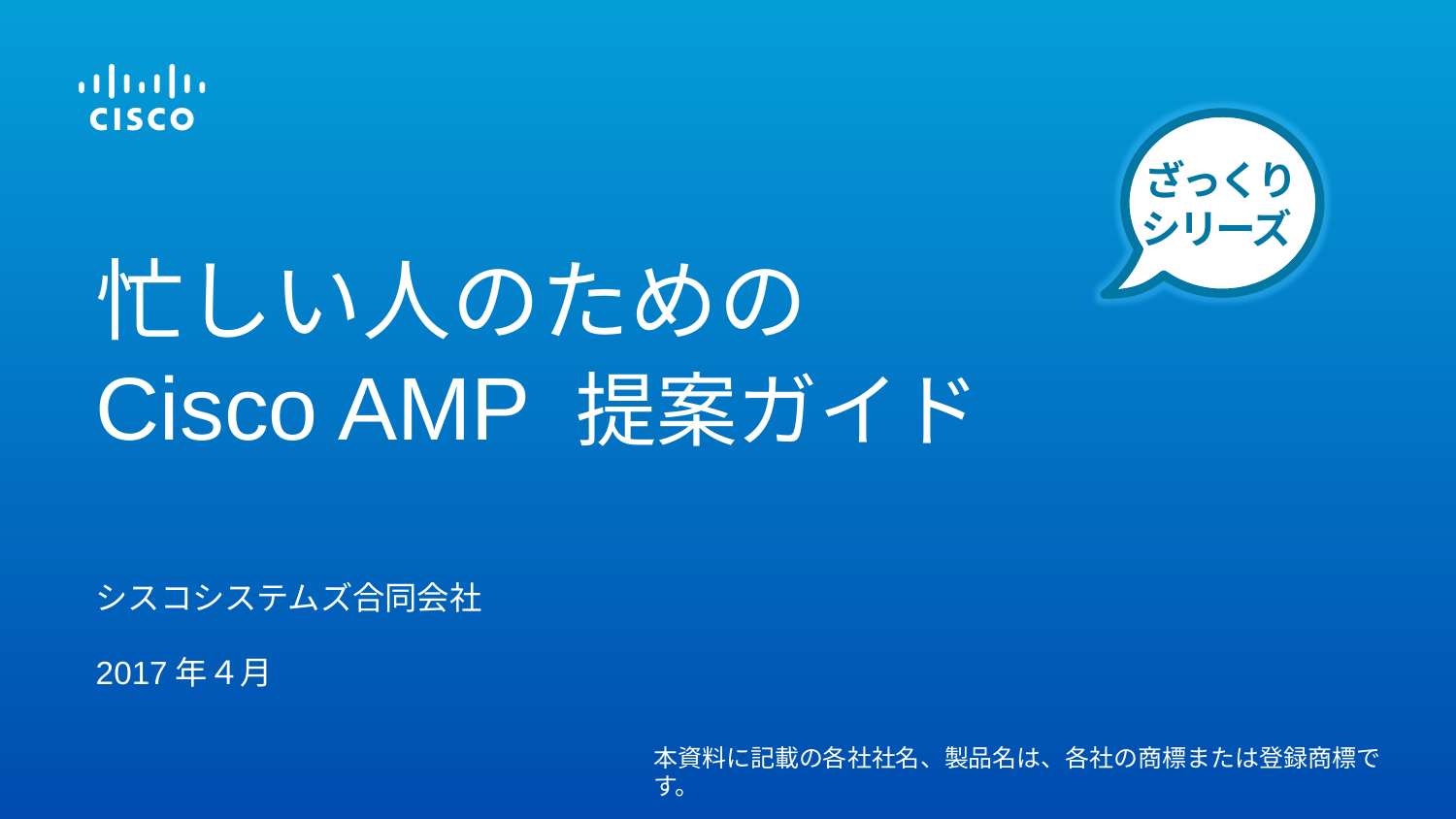

ざっくり
シリーズ
忙しい人のための
Cisco AMP 提案ガイド
シスコシステムズ合同会社
2017年４月
本資料に記載の各社社名、製品名は、各社の商標または登録商標です。